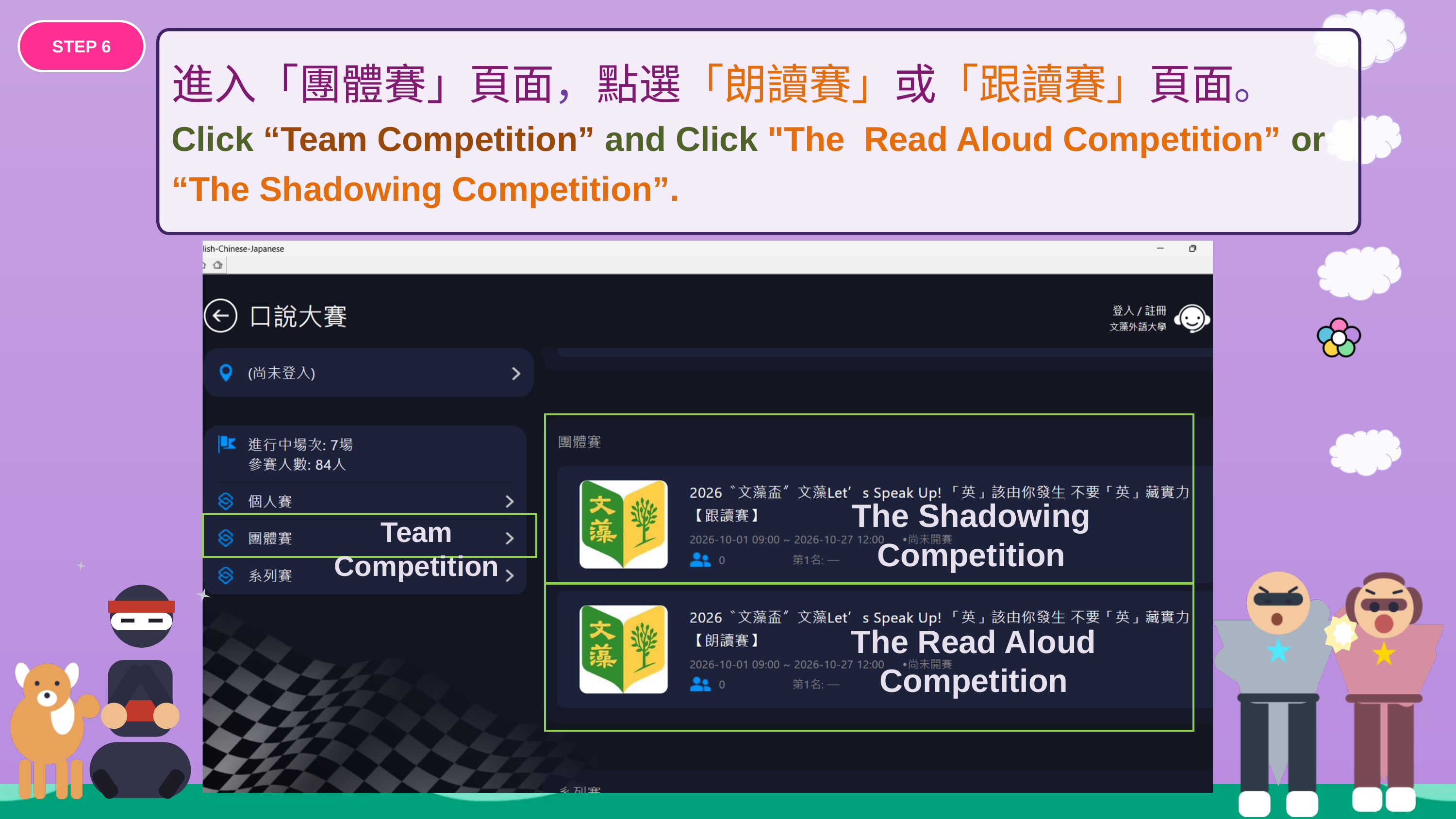

STEP 6

進入「團體賽」頁面，點選「朗讀賽」或「跟讀賽」頁面。
Click “Team Competition” and Click "The  Read Aloud Competition” or “The Shadowing Competition”.

The Shadowing Competition

Team Competition

The Read Aloud Competition